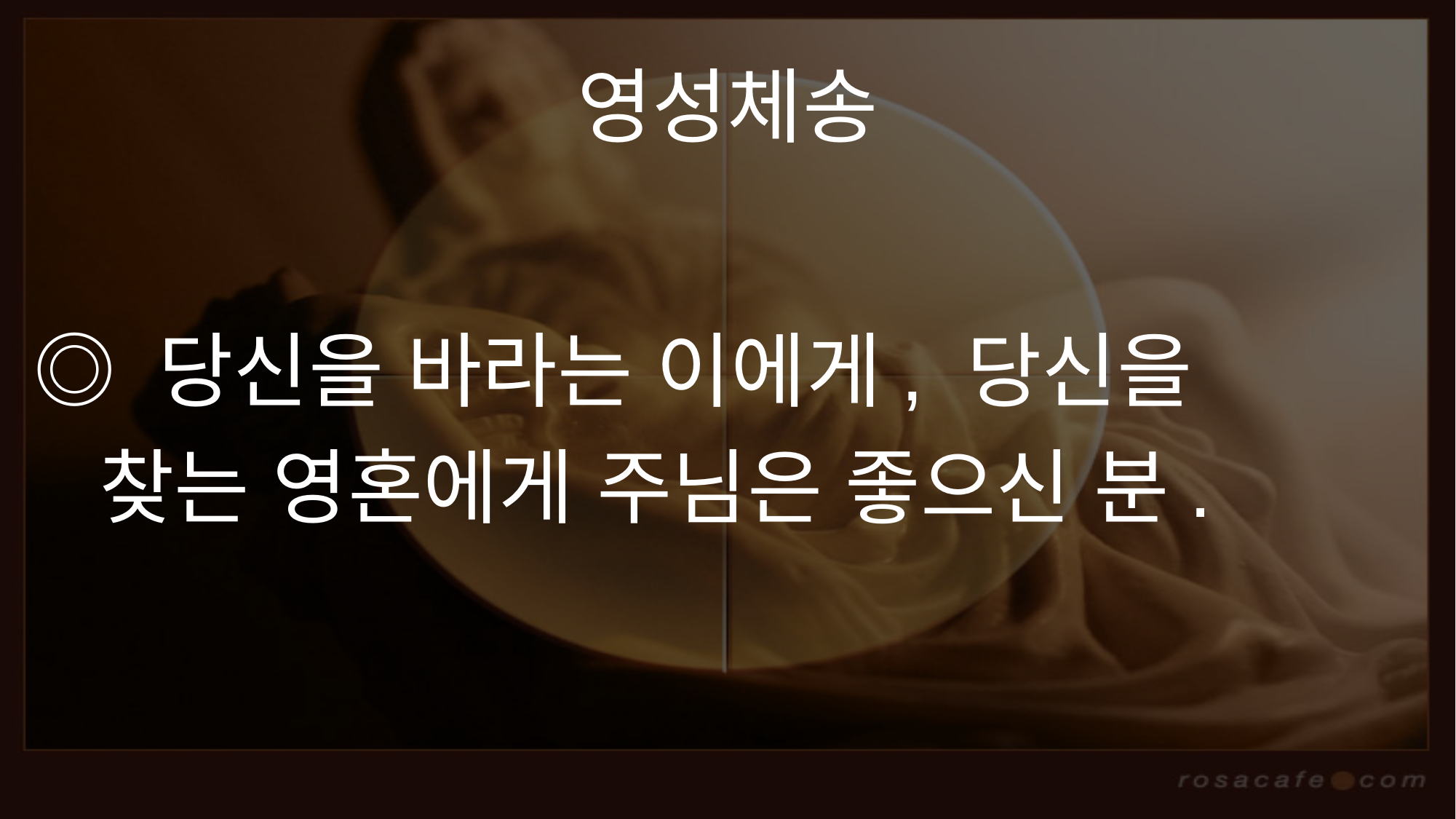

영성체송

 ◎ 당신을 바라는 이에게, 당신을
   찾는 영혼에게 주님은 좋으신 분.